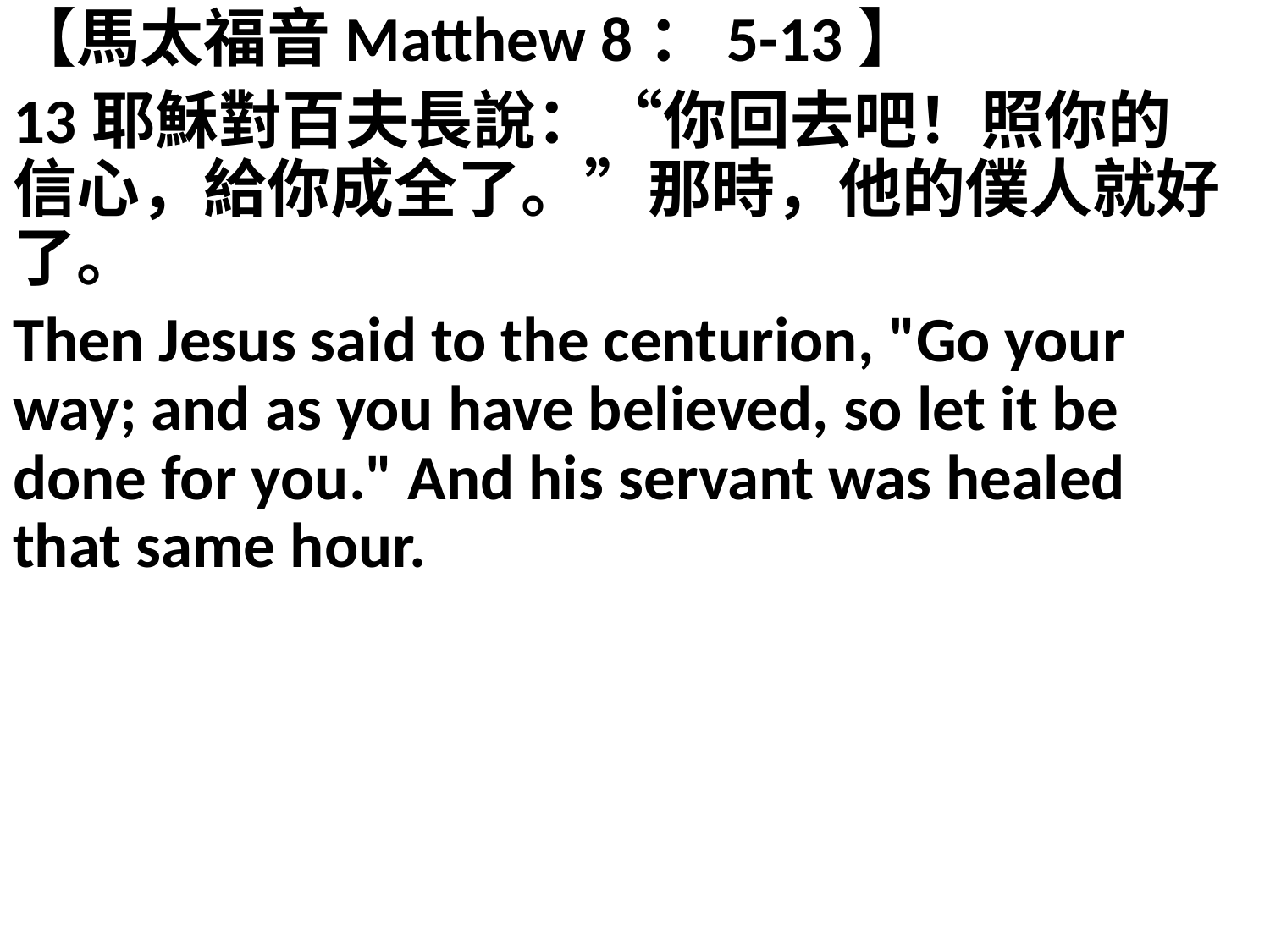

【馬太福音Matthew 8：5-13】
13耶穌對百夫長說：“你回去吧！照你的信心，給你成全了。”那時，他的僕人就好了。
Then Jesus said to the centurion, "Go your way; and as you have believed, so let it be done for you." And his servant was healed that same hour.